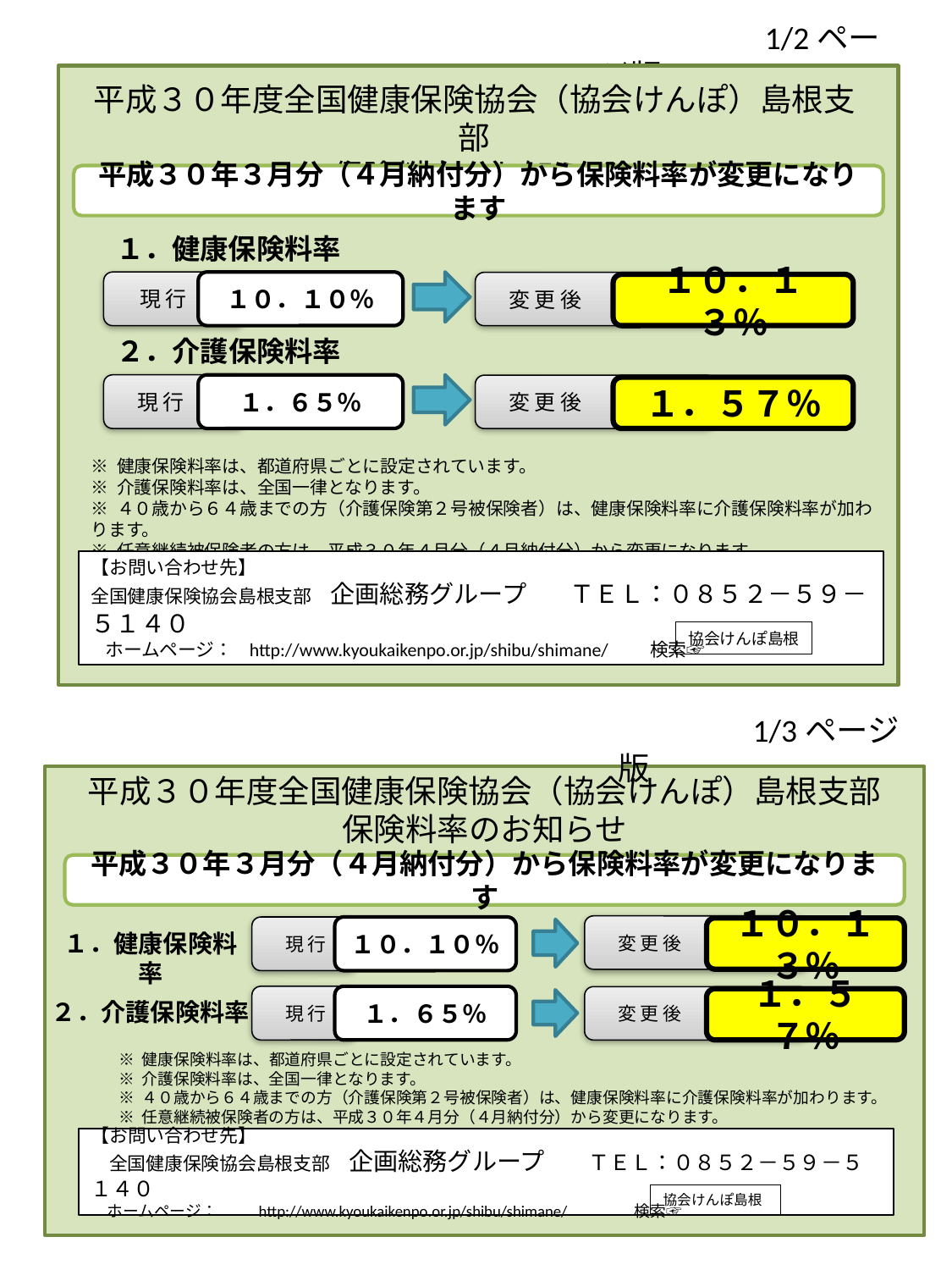

1/2ページ版

平成３０年度全国健康保険協会（協会けんぽ）島根支部
保険料率のお知らせ
平成３０年３月分（４月納付分）から保険料率が変更になります
１．健康保険料率

１０．１０％

　現 行
　変 更 後
１０．１３％
２．介護保険料率
１．６５％

　現 行
　変 更 後
１．５７％
※ 健康保険料率は、都道府県ごとに設定されています。
※ 介護保険料率は、全国一律となります。
※ ４０歳から６４歳までの方（介護保険第２号被保険者）は、健康保険料率に介護保険料率が加わります。
※ 任意継続被保険者の方は、平成３０年４月分（４月納付分）から変更になります。
【お問い合わせ先】
全国健康保険協会島根支部　企画総務グループ　　ＴＥＬ：０８５２－５９－５１４０
　ホームページ：   http://www.kyoukaikenpo.or.jp/shibu/shimane/　　検索☞
協会けんぽ島根
　　　　1/3ページ版
平成３０年度全国健康保険協会（協会けんぽ）島根支部
保険料率のお知らせ

平成３０年３月分（４月納付分）から保険料率が変更になります
　変 更 後
１０．１０％
　現 行
１０．１３％

１．健康保険料率

１．６５％
　現 行
　変 更 後
１．５７％

※ 健康保険料率は、都道府県ごとに設定されています。
※ 介護保険料率は、全国一律となります。
※ ４０歳から６４歳までの方（介護保険第２号被保険者）は、健康保険料率に介護保険料率が加わります。
※ 任意継続被保険者の方は、平成３０年４月分（４月納付分）から変更になります。
【お問い合わせ先】
　全国健康保険協会島根支部　企画総務グループ　　ＴＥＬ：０８５２－５９－５１４０
　ホームページ：   　   http://www.kyoukaikenpo.or.jp/shibu/shimane/　　　　検索☞
２．介護保険料率

協会けんぽ島根